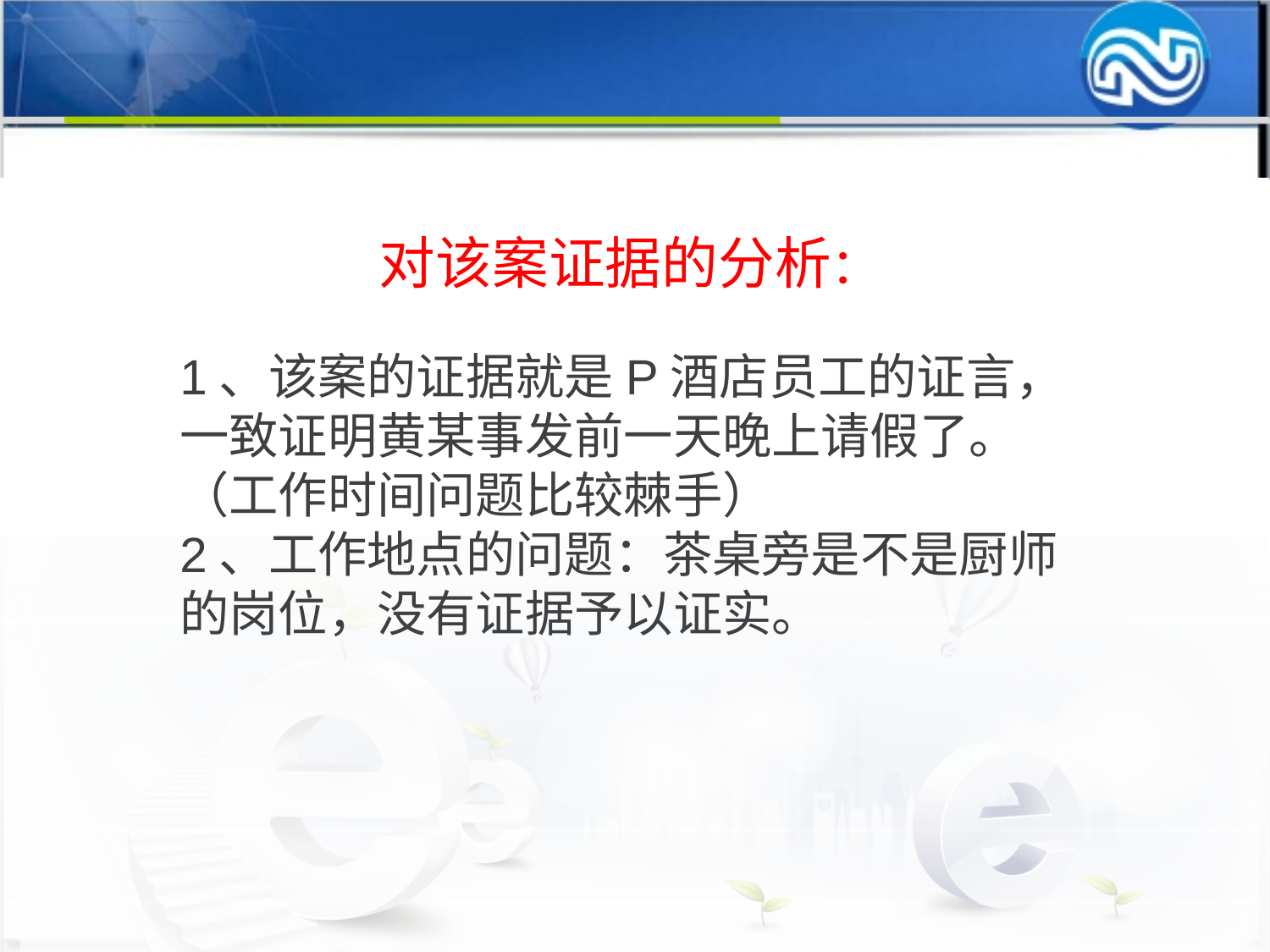

对该案证据的分析：

1、该案的证据就是P酒店员工的证言，一致证明黄某事发前一天晚上请假了。（工作时间问题比较棘手）
2、工作地点的问题：茶桌旁是不是厨师的岗位，没有证据予以证实。